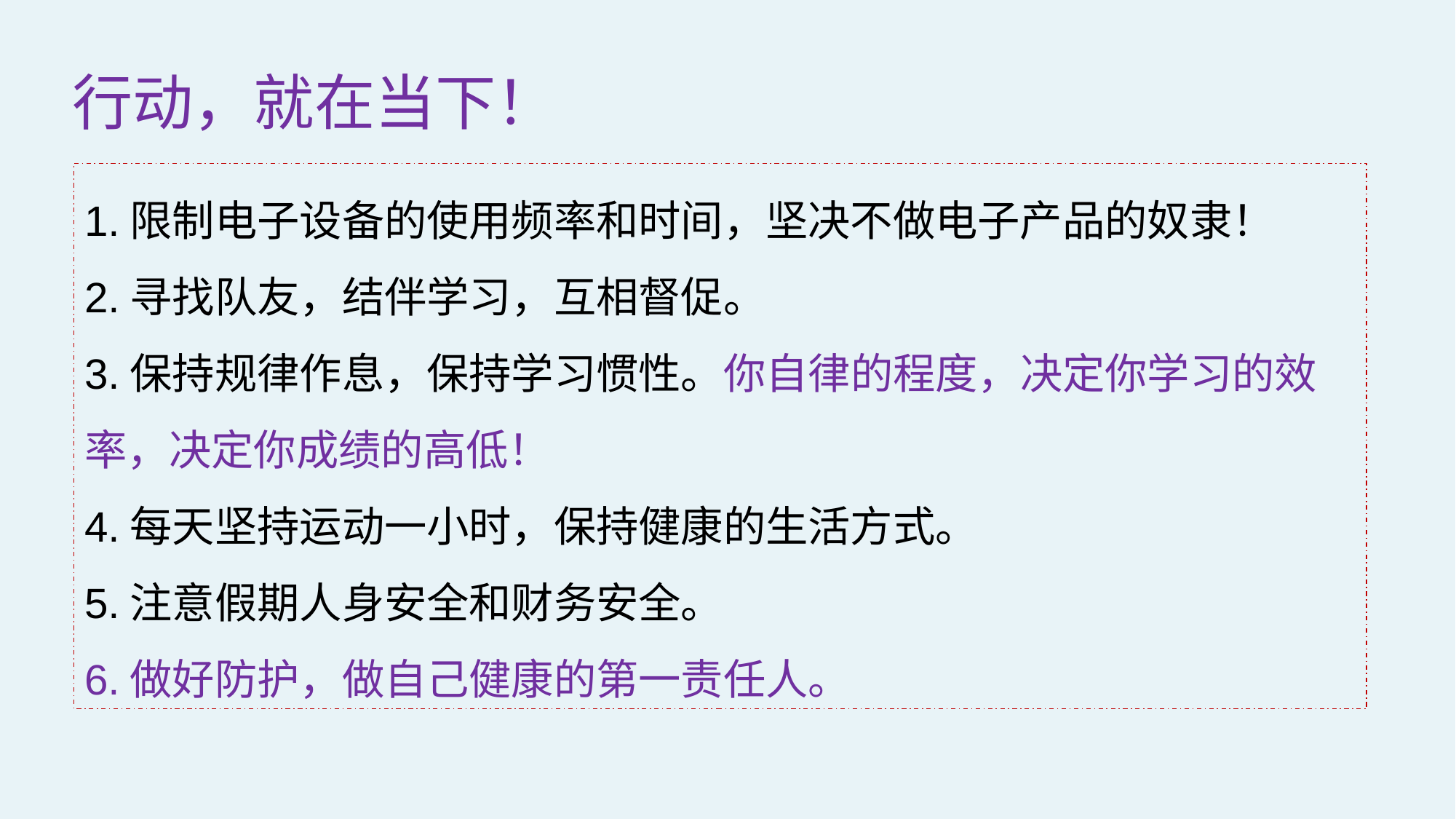

行动，就在当下！
1.限制电子设备的使用频率和时间，坚决不做电子产品的奴隶！
2.寻找队友，结伴学习，互相督促。
3.保持规律作息，保持学习惯性。你自律的程度，决定你学习的效率，决定你成绩的高低！
4.每天坚持运动一小时，保持健康的生活方式。
5.注意假期人身安全和财务安全。
6.做好防护，做自己健康的第一责任人。